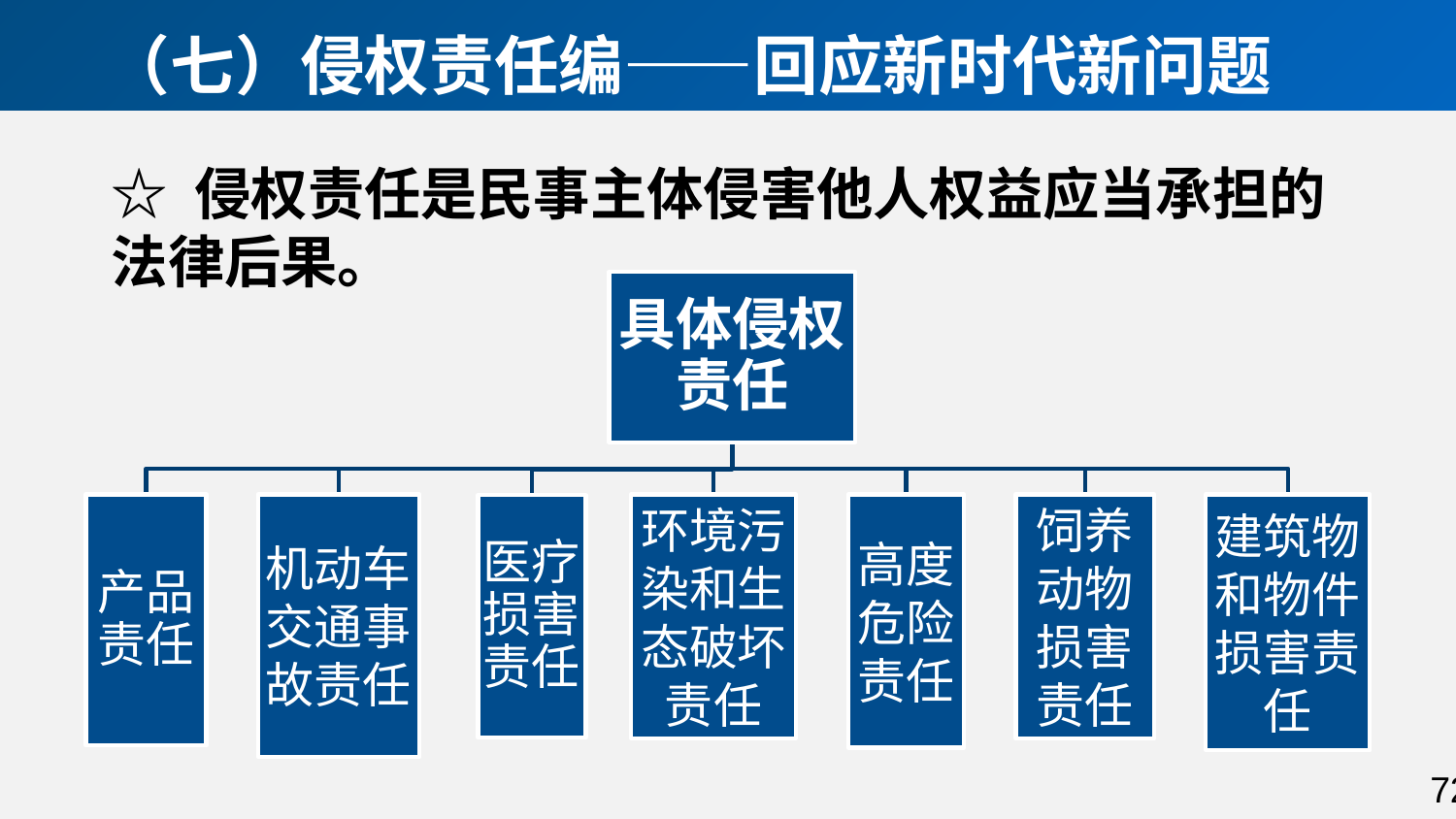

# （七）侵权责任编——回应新时代新问题
☆ 侵权责任是民事主体侵害他人权益应当承担的法律后果。
具体侵权责任
产品责任
机动车交通事故责任
医疗损害责任
环境污染和生态破坏责任
高度危险责任
饲养动物损害责任
建筑物和物件损害责任
72